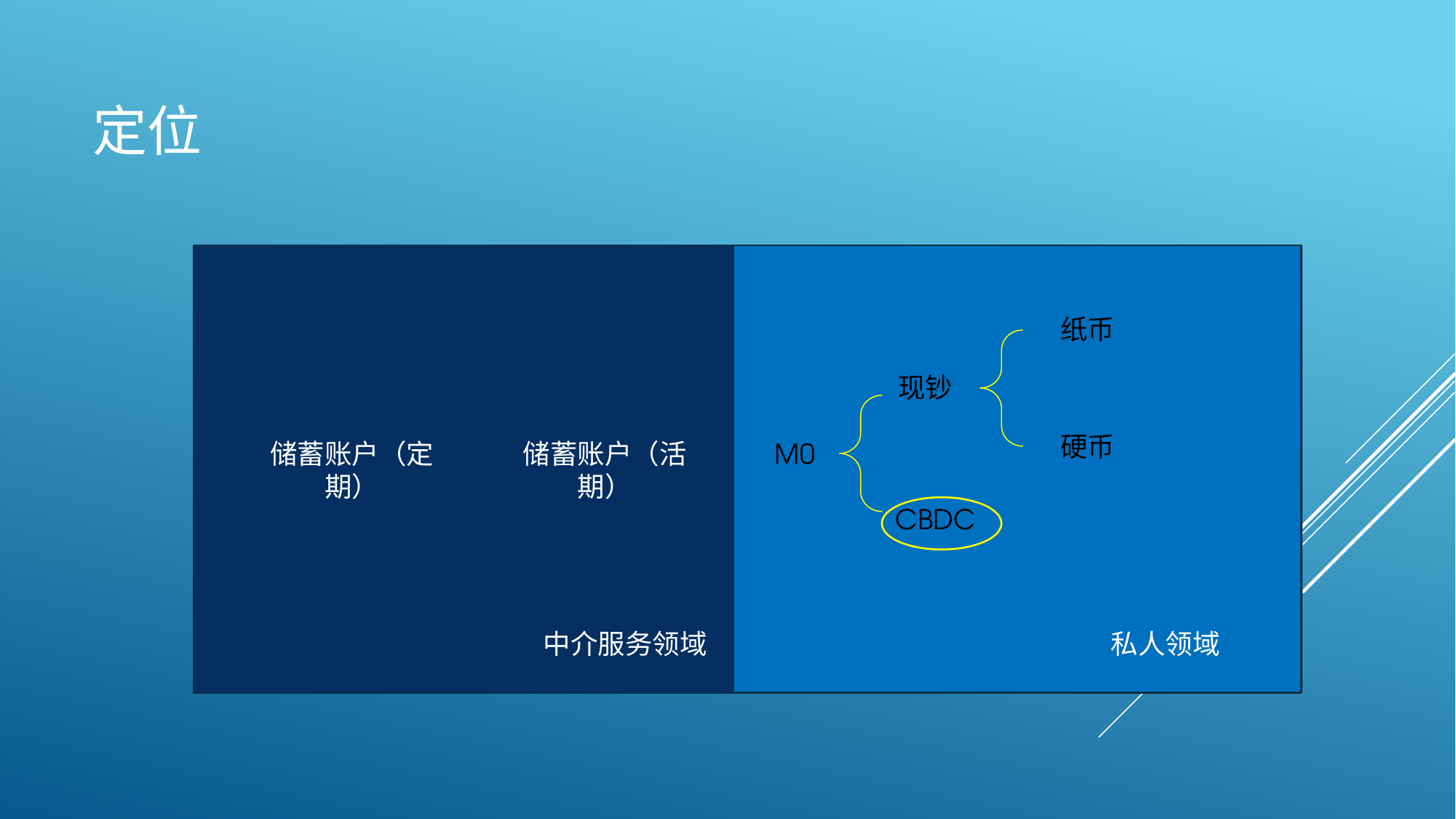

# 定位

纸币

现钞

硬币
储蓄账户（定期）
储蓄账户（活期）
M0
CBDC

中介服务领域
私人领域